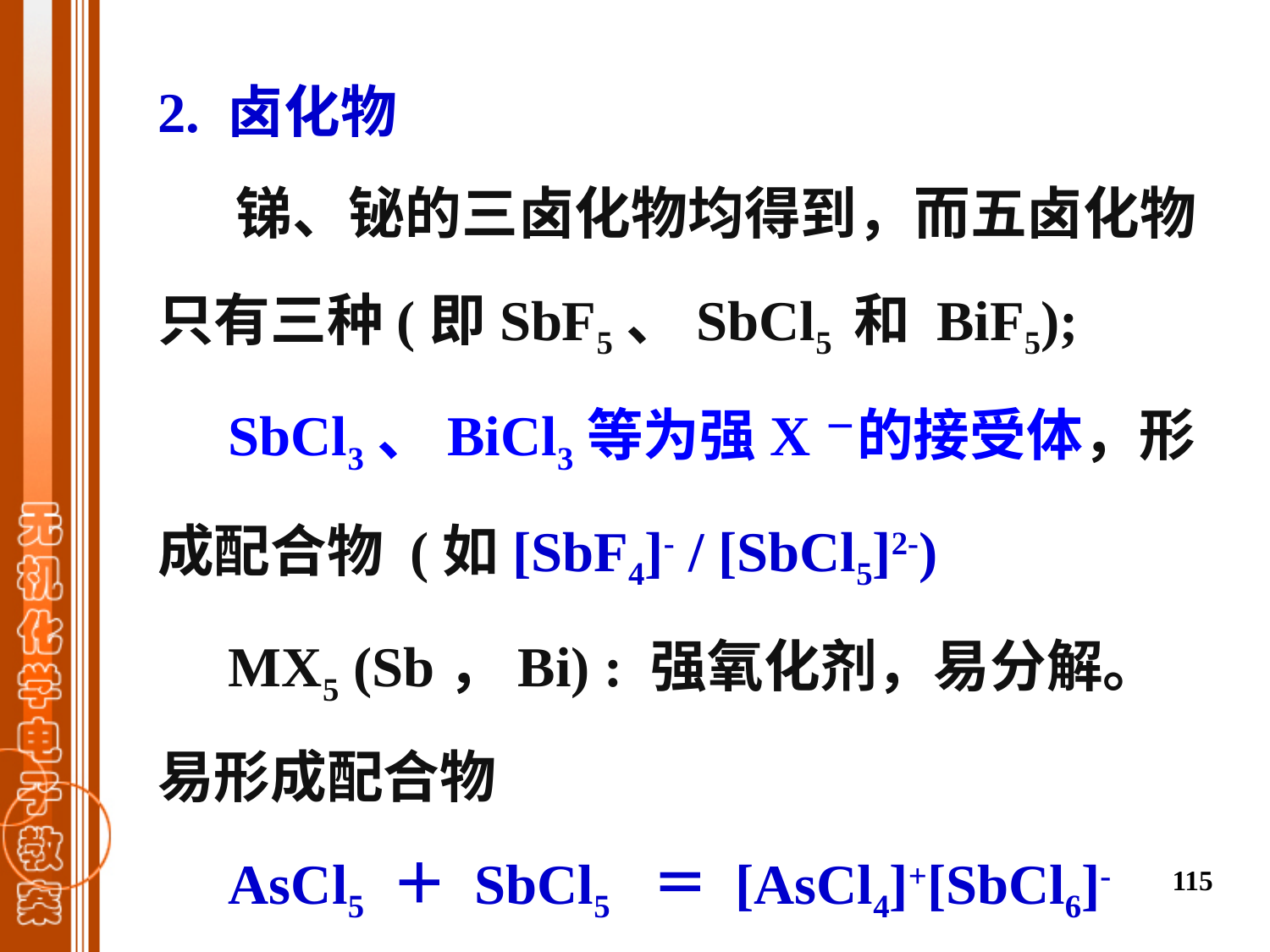

2. 卤化物
     锑、铋的三卤化物均得到，而五卤化物只有三种(即SbF5、SbCl5 和 BiF5);
     SbCl3、BiCl3等为强X－的接受体，形成配合物 (如[SbF4]- / [SbCl5]2-)
     MX5 (Sb，Bi) : 强氧化剂，易分解。易形成配合物
     AsCl5 ＋ SbCl5  ＝ [AsCl4]+[SbCl6]-
115